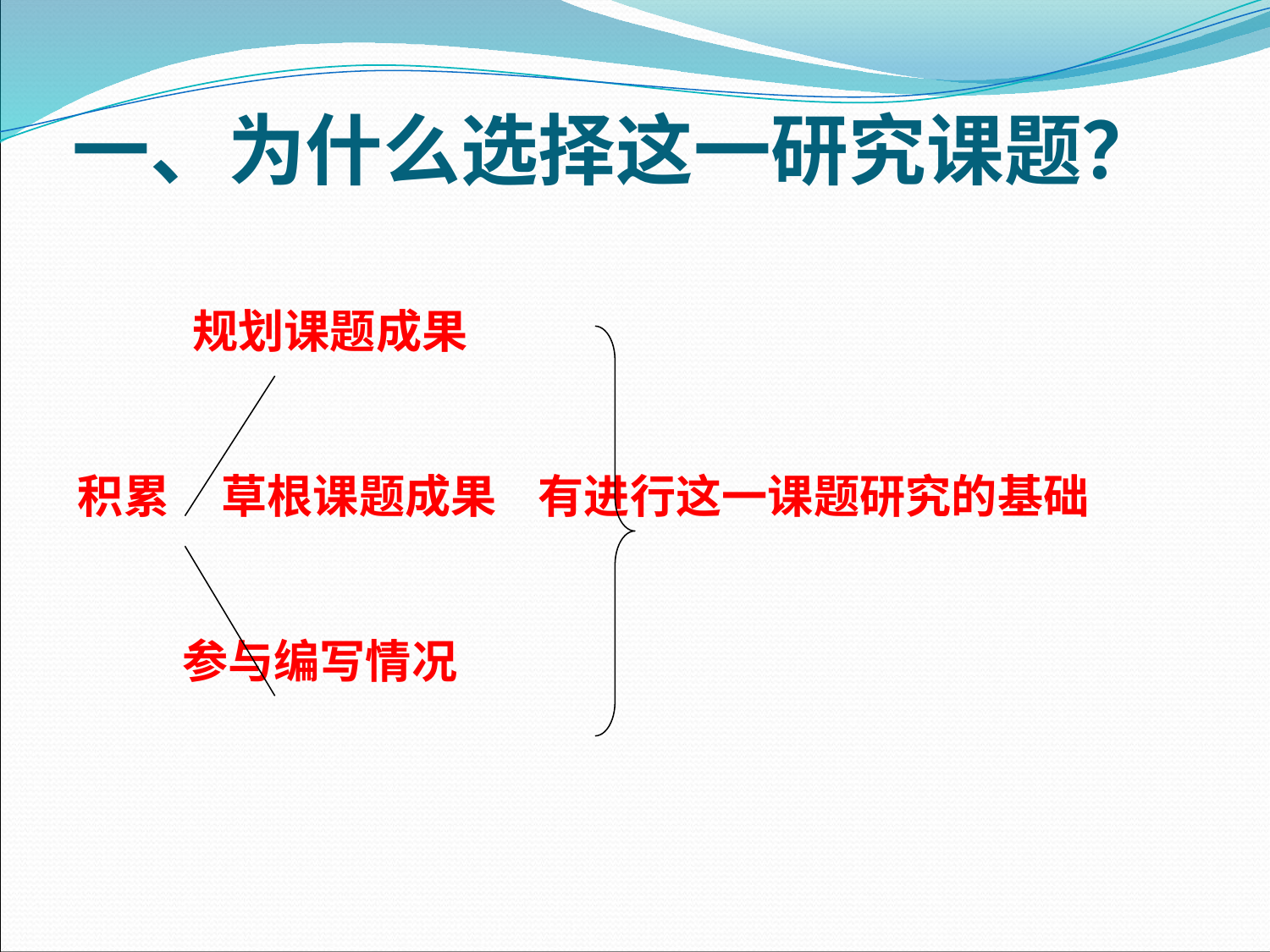

# 一、为什么选择这一研究课题？

          规划课题成果

积累     草根课题成果    有进行这一课题研究的基础

         参与编写情况